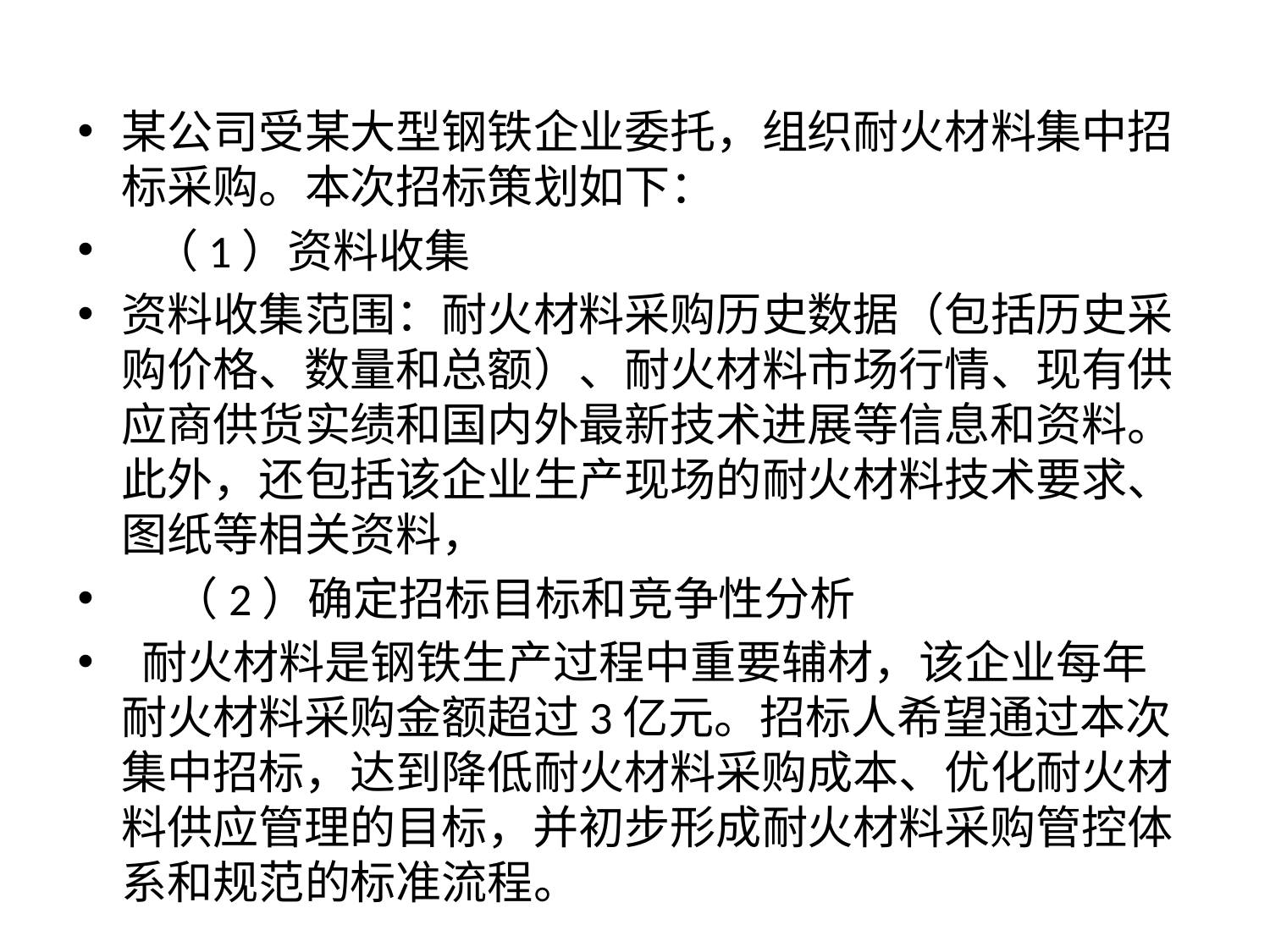

某公司受某大型钢铁企业委托，组织耐火材料集中招标采购。本次招标策划如下：
  （1）资料收集
资料收集范围：耐火材料采购历史数据（包括历史采购价格、数量和总额）、耐火材料市场行情、现有供应商供货实绩和国内外最新技术进展等信息和资料。此外，还包括该企业生产现场的耐火材料技术要求、图纸等相关资料，
    （2）确定招标目标和竞争性分析
 耐火材料是钢铁生产过程中重要辅材，该企业每年耐火材料采购金额超过3亿元。招标人希望通过本次集中招标，达到降低耐火材料采购成本、优化耐火材料供应管理的目标，并初步形成耐火材料采购管控体系和规范的标准流程。